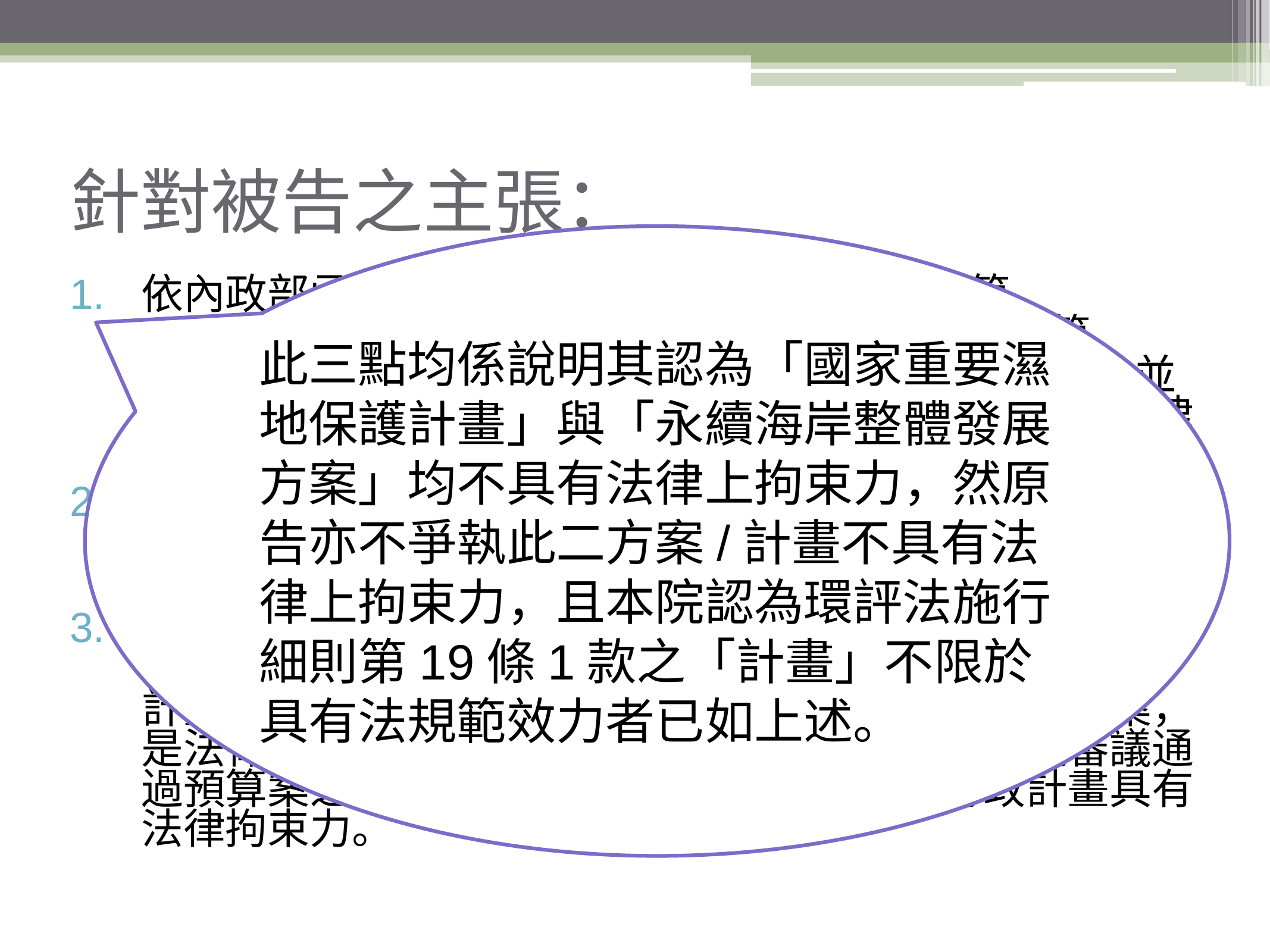

# 針對被告之主張：

此三點均係說明其認為「國家重要濕地保護計畫」與「永續海岸整體發展方案」均不具有法律上拘束力，然原告亦不爭執此二方案/計畫不具有法律上拘束力，且本院認為環評法施行細則第19條1款之「計畫」不限於具有法規範效力者已如上述。
依內政部函釋(101年10月15日內授營綜字第1010809946號函、102年5月17日內授營綜字第1020805504號函)已表示該二計畫屬行政指導原則，並未直接實質限制相關權益及土地開發許可行為，不具法律上強制力。
組織法與作用法不同，不得僅以環境基本法第18條、第29條而設有國家永續發展委員會即認為該委員會所作成之一切計畫均有法律上拘束力。
僅屬行政計畫者，不具法律上拘束力：依司法院釋字第520 號解釋理由書意旨，具有法律上拘束力者並非行政計畫本身，而係為實現該行政計畫所編列之法令預算案，是法律上不能因計畫於事實上編列預算或經立法院審議通過預算案之科目揭載有關計畫支出，即謂該行政計畫具有法律拘束力。